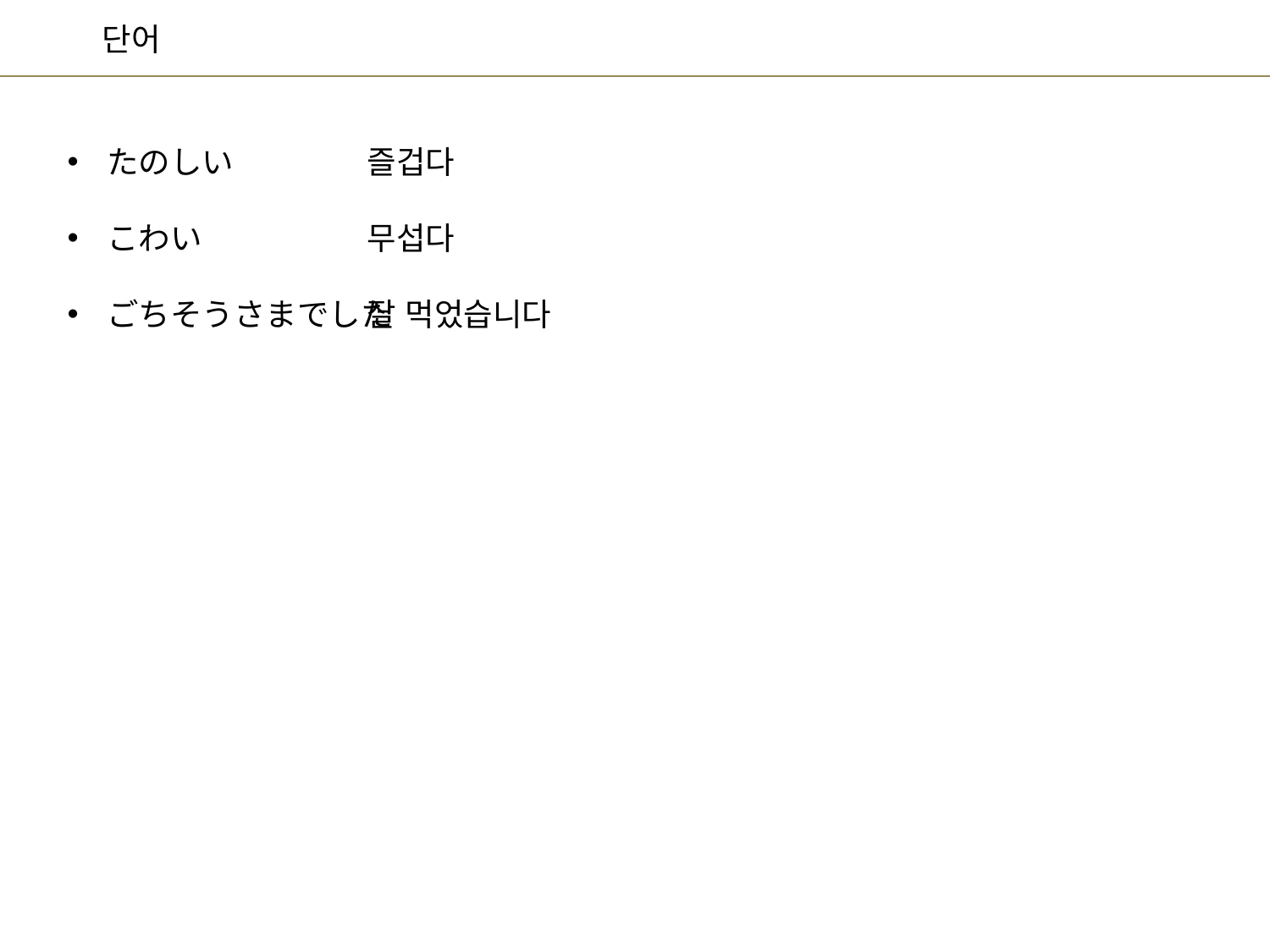

즐겁다

무섭다

잘 먹었습니다
たのしい

こわい

ごちそうさまでした